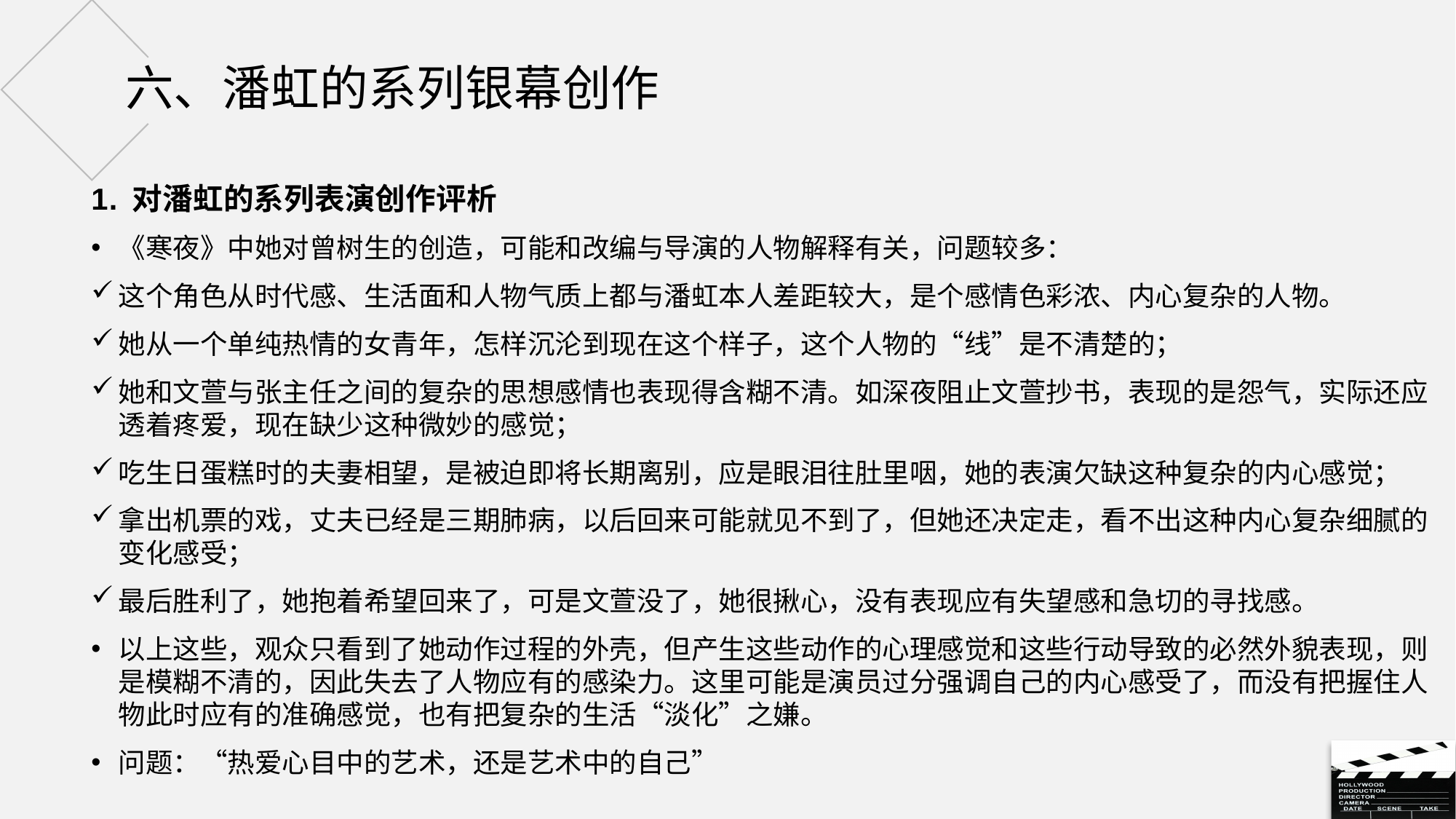

# 六、潘虹的系列银幕创作
对潘虹的系列表演创作评析
《寒夜》中她对曾树生的创造，可能和改编与导演的人物解释有关，问题较多：
这个角色从时代感、生活面和人物气质上都与潘虹本人差距较大，是个感情色彩浓、内心复杂的人物。
她从一个单纯热情的女青年，怎样沉沦到现在这个样子，这个人物的“线”是不清楚的；
她和文萱与张主任之间的复杂的思想感情也表现得含糊不清。如深夜阻止文萱抄书，表现的是怨气，实际还应透着疼爱，现在缺少这种微妙的感觉；
吃生日蛋糕时的夫妻相望，是被迫即将长期离别，应是眼泪往肚里咽，她的表演欠缺这种复杂的内心感觉；
拿出机票的戏，丈夫已经是三期肺病，以后回来可能就见不到了，但她还决定走，看不出这种内心复杂细腻的变化感受；
最后胜利了，她抱着希望回来了，可是文萱没了，她很揪心，没有表现应有失望感和急切的寻找感。
以上这些，观众只看到了她动作过程的外壳，但产生这些动作的心理感觉和这些行动导致的必然外貌表现，则是模糊不清的，因此失去了人物应有的感染力。这里可能是演员过分强调自己的内心感受了，而没有把握住人物此时应有的准确感觉，也有把复杂的生活“淡化”之嫌。
问题：“热爱心目中的艺术，还是艺术中的自己”